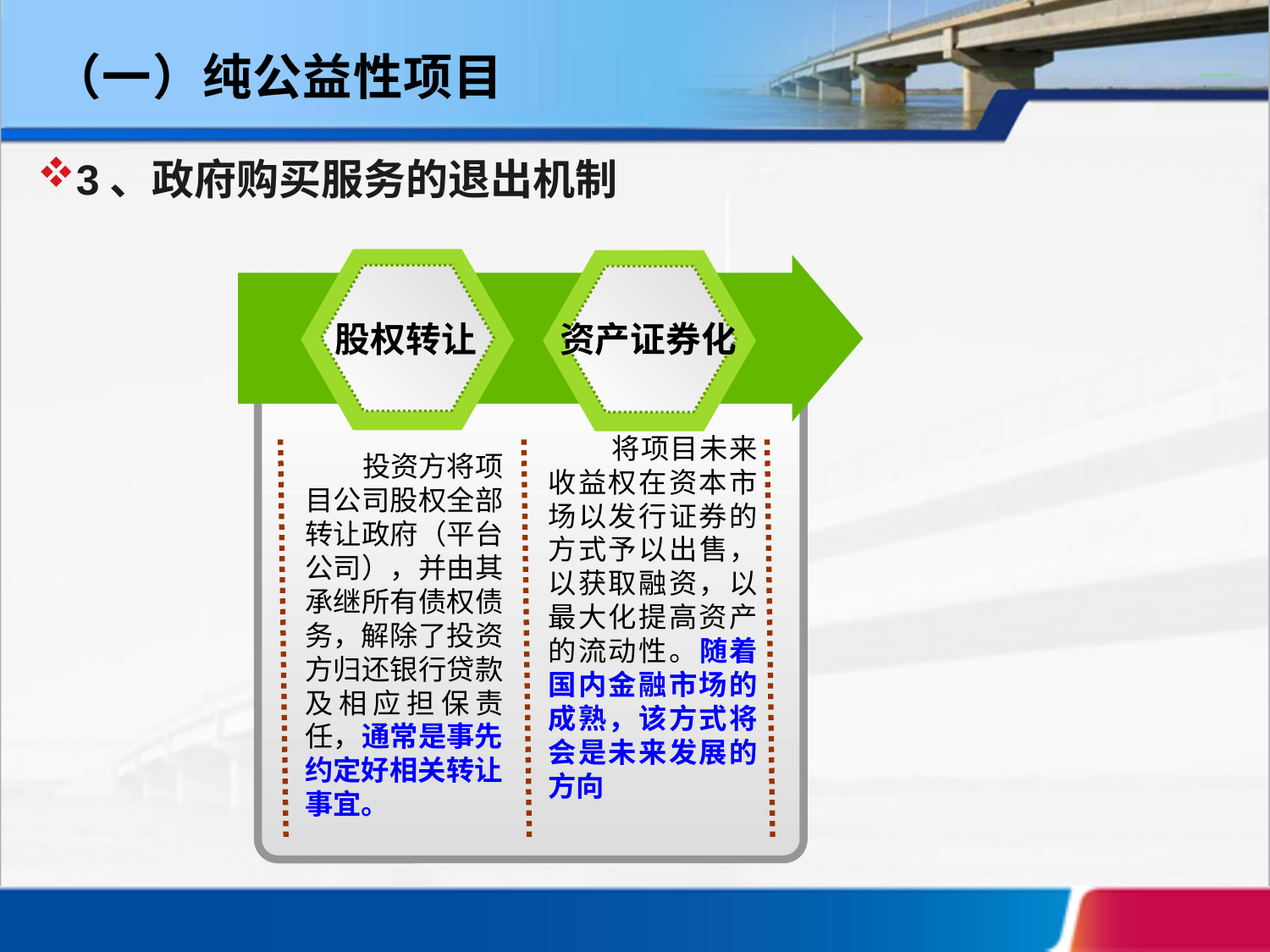

（一）纯公益性项目
3、政府购买服务的退出机制

股权转让
资产证券化

   将项目未来收益权在资本市场以发行证券的方式予以出售，以获取融资，以最大化提高资产的流动性。随着国内金融市场的成熟，该方式将会是未来发展的方向
   投资方将项目公司股权全部转让政府（平台公司），并由其承继所有债权债务，解除了投资方归还银行贷款及相应担保责任，通常是事先约定好相关转让事宜。